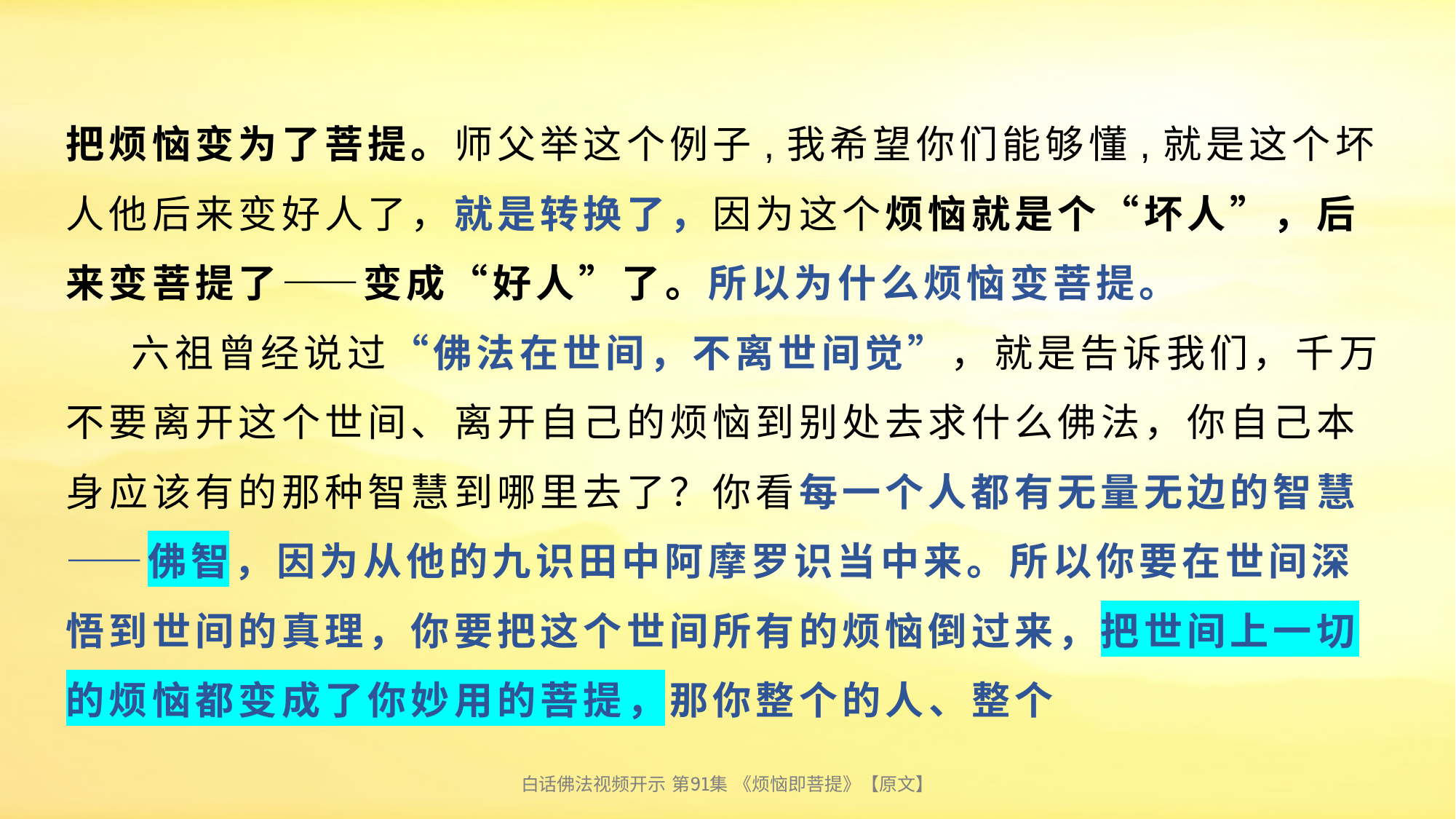

# 把烦恼变为了菩提。师父举这个例子,我希望你们能够懂,就是这个坏人他后来变好人了，就是转换了，因为这个烦恼就是个“坏人”，后来变菩提了——变成“好人”了。所以为什么烦恼变菩提。 六祖曾经说过“佛法在世间，不离世间觉”，就是告诉我们，千万不要离开这个世间、离开自己的烦恼到别处去求什么佛法，你自己本身应该有的那种智慧到哪里去了？你看每一个人都有无量无边的智慧——佛智，因为从他的九识田中阿摩罗识当中来。所以你要在世间深悟到世间的真理，你要把这个世间所有的烦恼倒过来，把世间上一切的烦恼都变成了你妙用的菩提，那你整个的人、整个
白话佛法视频开示 第91集 《烦恼即菩提》【原文】